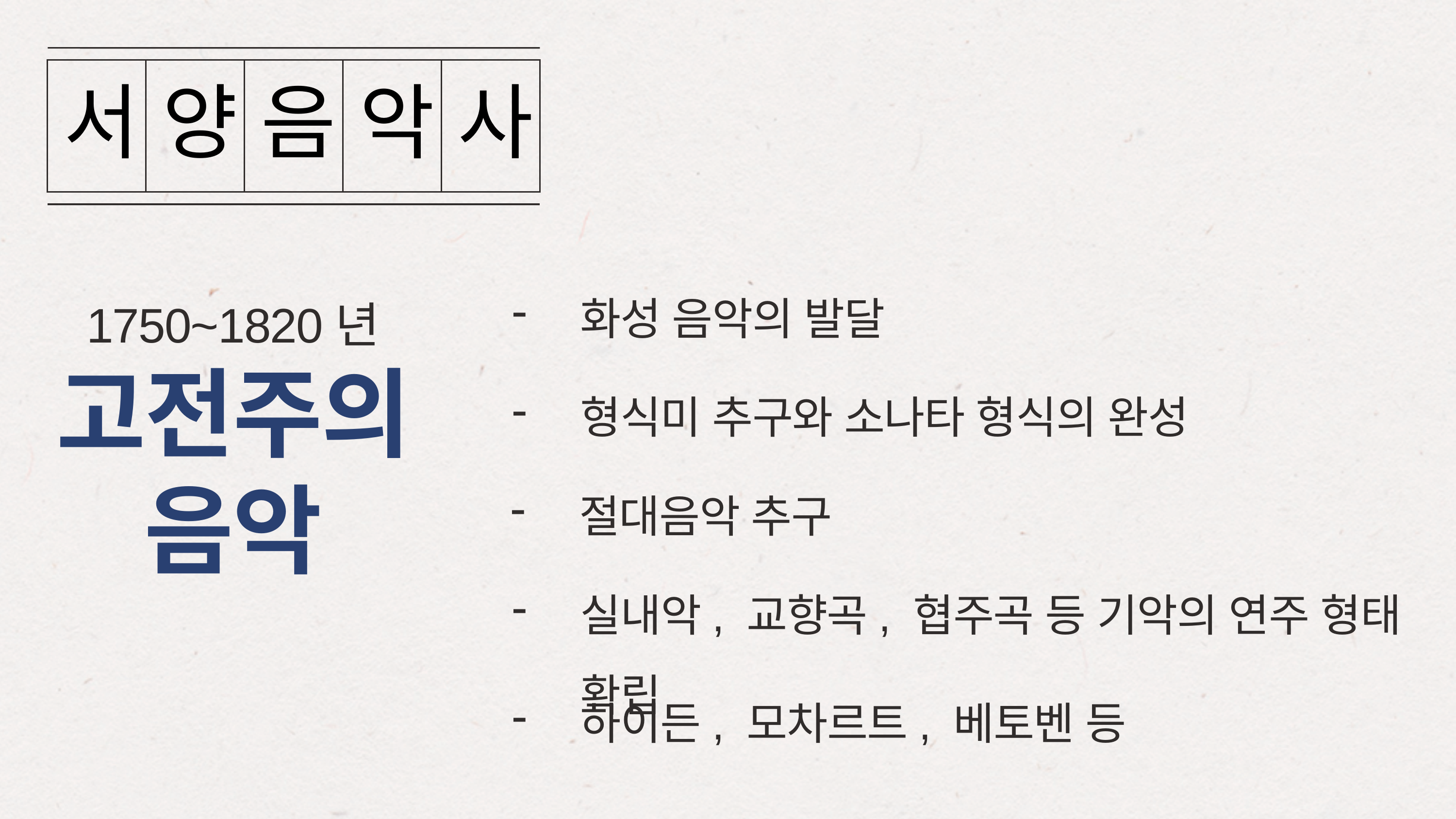

| 서 | 양 | 음 | 악 | 사 |
| --- | --- | --- | --- | --- |

화성 음악의 발달
1750~1820년
고전주의 음악
형식미 추구와 소나타 형식의 완성
절대음악 추구
실내악, 교향곡, 협주곡 등 기악의 연주 형태 확립
하이든, 모차르트, 베토벤 등